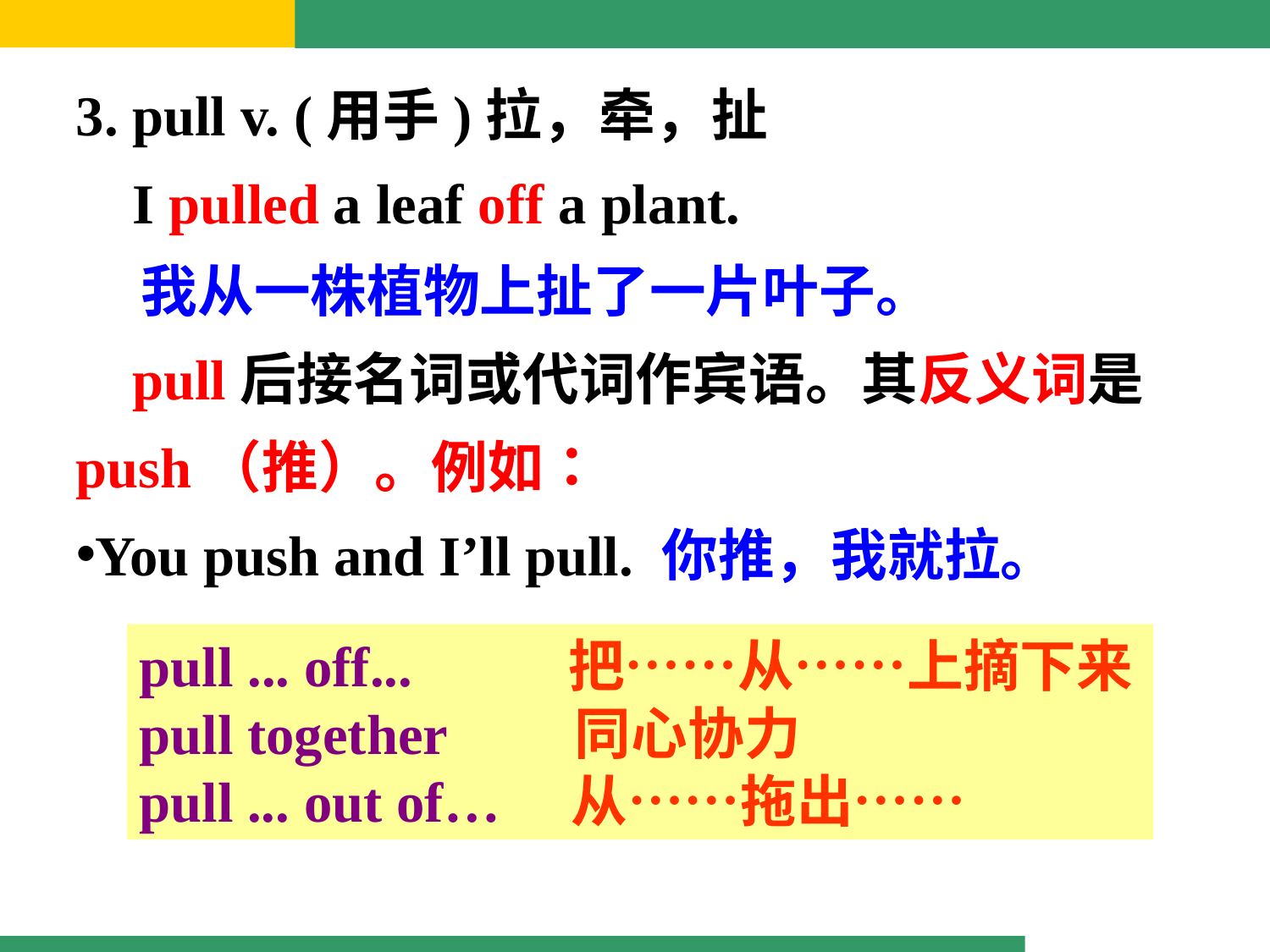

3. pull v. (用手)拉，牵，扯
    I pulled a leaf off a plant.
    我从一株植物上扯了一片叶子。
    pull后接名词或代词作宾语。其反义词是 push（推）。例如：
You push and I’ll pull. 你推，我就拉。
pull ... off...          把……从……上摘下来
pull together        同心协力
pull ... out of…    从……拖出……